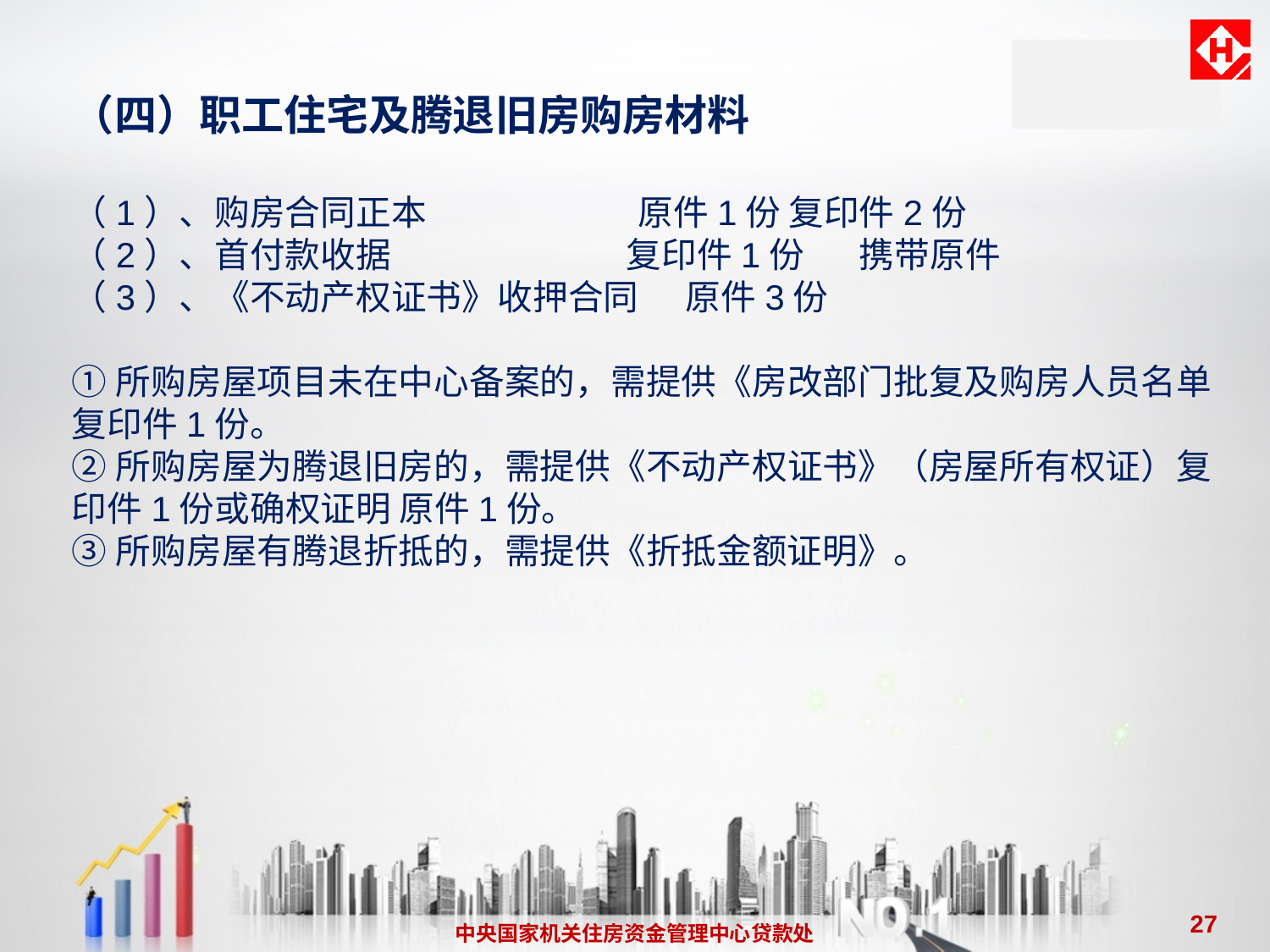

（四）职工住宅及腾退旧房购房材料

（1）、购房合同正本                           原件1份 复印件2份
（2）、首付款收据                              复印件1份       携带原件
（3）、《不动产权证书》收押合同      原件3份

①所购房屋项目未在中心备案的，需提供《房改部门批复及购房人员名单复印件1份。
②所购房屋为腾退旧房的，需提供《不动产权证书》（房屋所有权证）复印件1份或确权证明 原件1份。
③所购房屋有腾退折抵的，需提供《折抵金额证明》。

27
中央国家机关住房资金管理中心贷款处